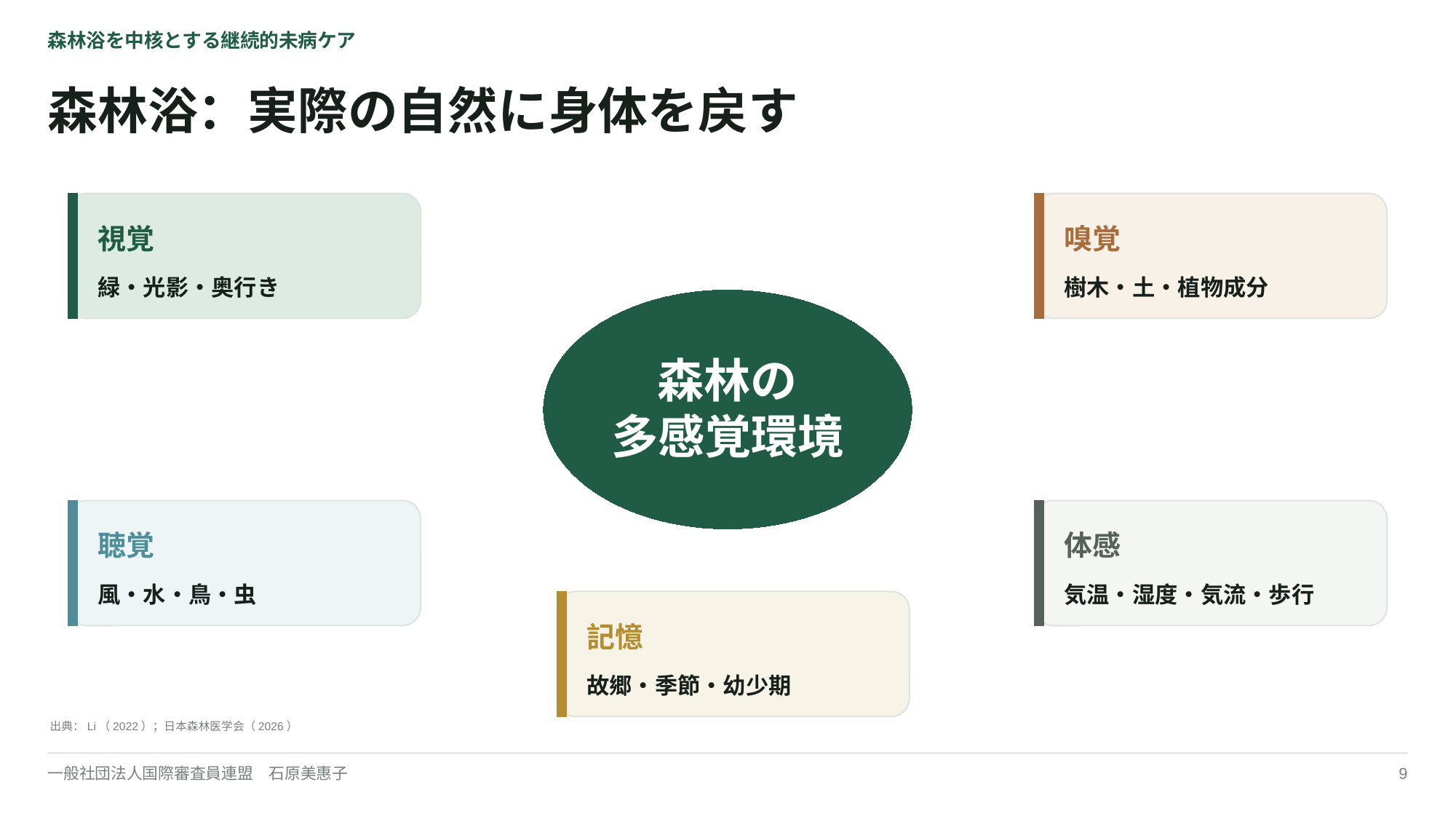

森林浴を中核とする継続的未病ケア
森林浴：実際の自然に身体を戻す

視覚
嗅覚
緑・光影・奥行き
樹木・土・植物成分

森林の
多感覚環境

聴覚
体感
風・水・鳥・虫
気温・湿度・気流・歩行

記憶
故郷・季節・幼少期
出典：Li（2022）；日本森林医学会（2026）

一般社団法人国際審査員連盟　石原美惠子
9